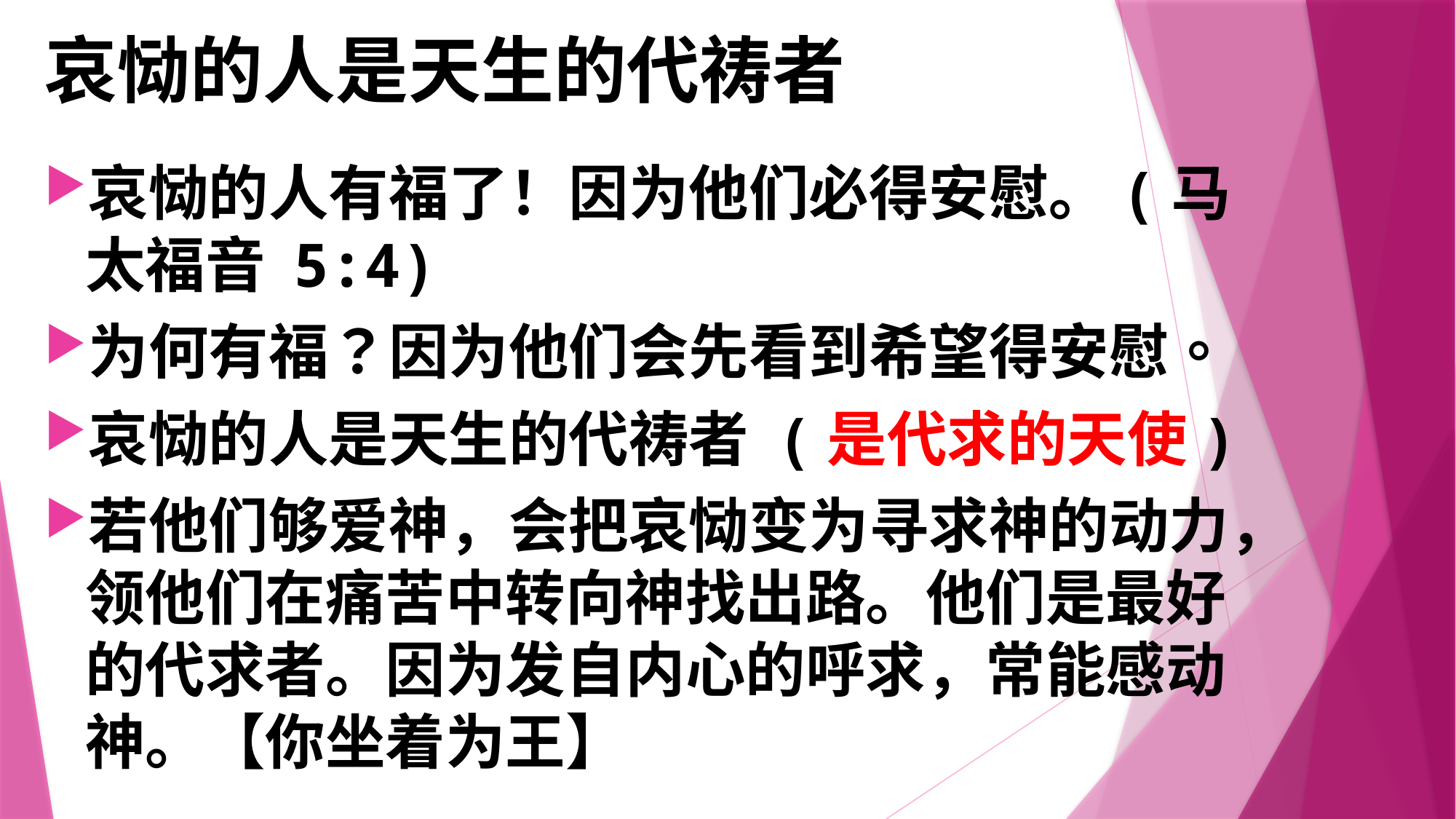

# 哀恸的人是天生的代祷者
哀恸的人有福了！因为他们必得安慰｡  (马太福音 5:4)
为何有福？因为他们会先看到希望得安慰。
哀恸的人是天生的代祷者 (是代求的天使)
若他们够爱神，会把哀恸变为寻求神的动力，领他们在痛苦中转向神找出路。他们是最好的代求者。因为发自内心的呼求，常能感动神。【你坐着为王】